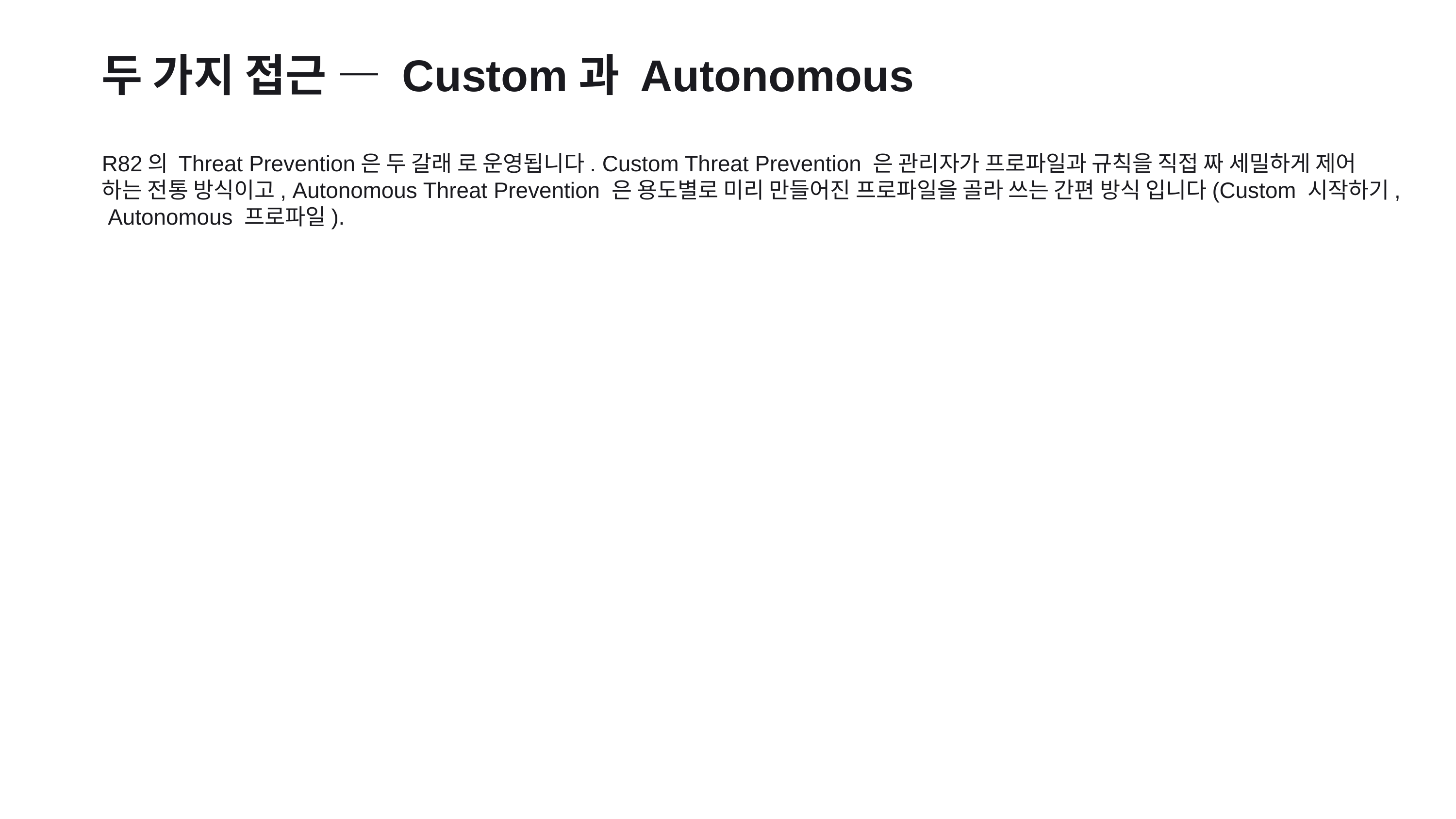

두 가지 접근 — Custom과 Autonomous
R82의 Threat Prevention은 두 갈래 로 운영됩니다. Custom Threat Prevention 은 관리자가 프로파일과 규칙을 직접 짜 세밀하게 제어 하는 전통 방식이고, Autonomous Threat Prevention 은 용도별로 미리 만들어진 프로파일을 골라 쓰는 간편 방식 입니다(Custom 시작하기, Autonomous 프로파일).